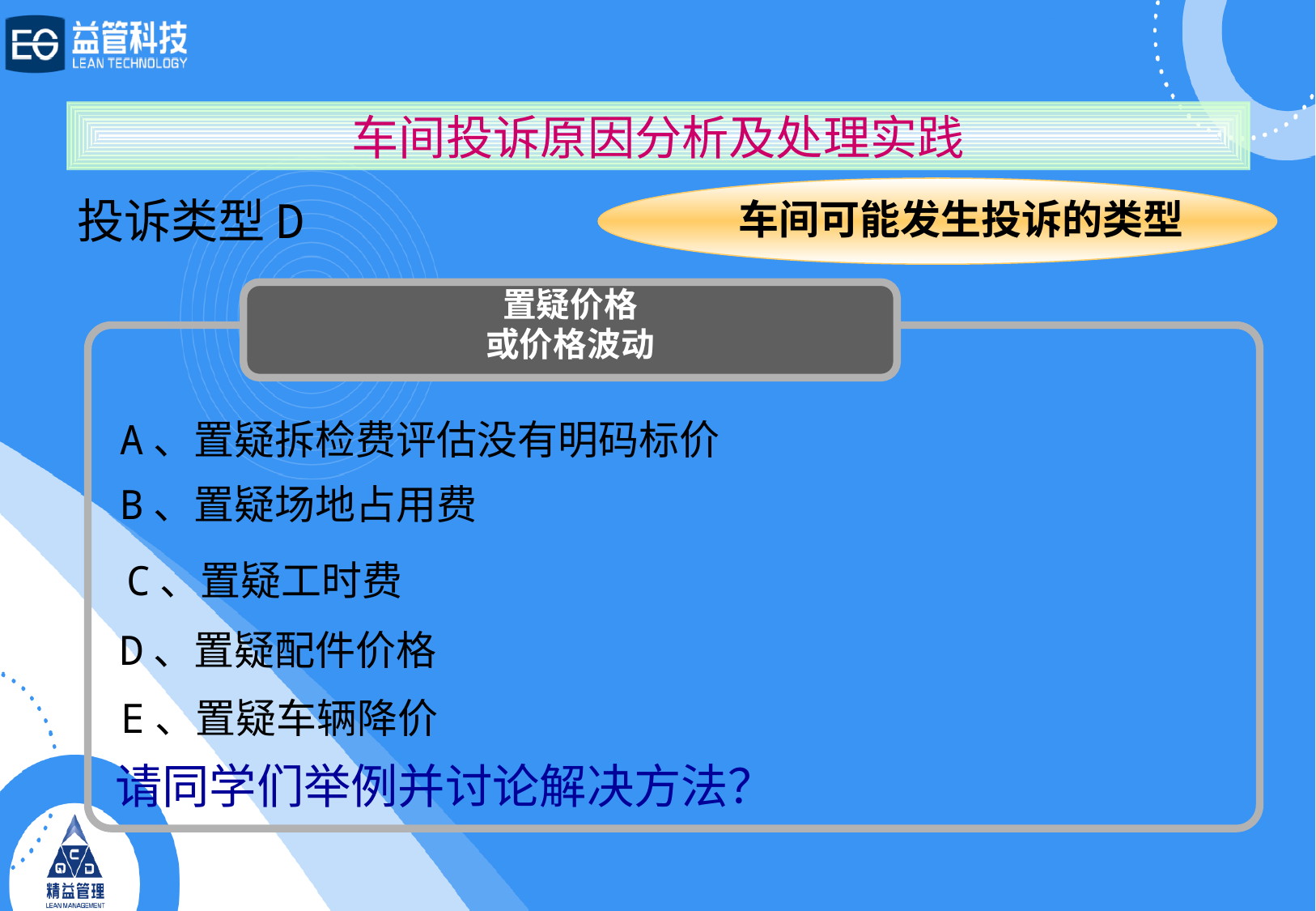

车间投诉原因分析及处理实践

车间可能发生投诉的类型
投诉类型D
置疑价格
或价格波动

A、置疑拆检费评估没有明码标价
B、置疑场地占用费
C、置疑工时费
D、置疑配件价格
E、置疑车辆降价
请同学们举例并讨论解决方法？